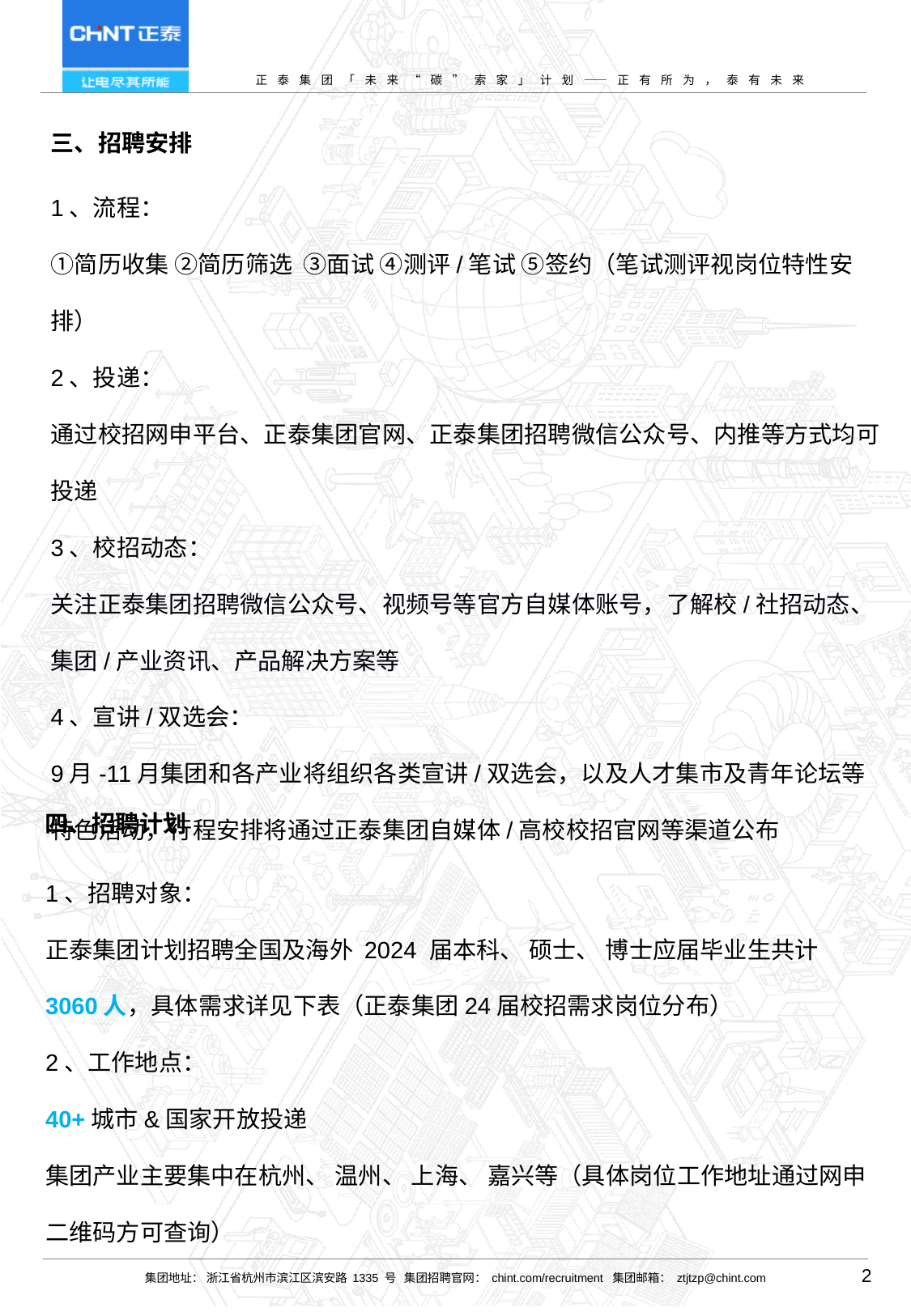

三、招聘安排
1、流程：
①简历收集 ②简历筛选  ③面试 ④测评/笔试 ⑤签约（笔试测评视岗位特性安排）
2、投递：
通过校招网申平台、正泰集团官网、正泰集团招聘微信公众号、内推等方式均可投递
3、校招动态：
关注正泰集团招聘微信公众号、视频号等官方自媒体账号，了解校/社招动态、集团/产业资讯、产品解决方案等
4、宣讲/双选会：
9月-11月集团和各产业将组织各类宣讲/双选会，以及人才集市及青年论坛等特色活动，行程安排将通过正泰集团自媒体/高校校招官网等渠道公布
四、招聘计划
1、招聘对象：
正泰集团计划招聘全国及海外 2024 届本科、 硕士、 博士应届毕业生共计 3060人，具体需求详见下表（正泰集团24届校招需求岗位分布）
2、工作地点：
40+城市&国家开放投递
集团产业主要集中在杭州、 温州、 上海、 嘉兴等（具体岗位工作地址通过网申二维码方可查询）
2